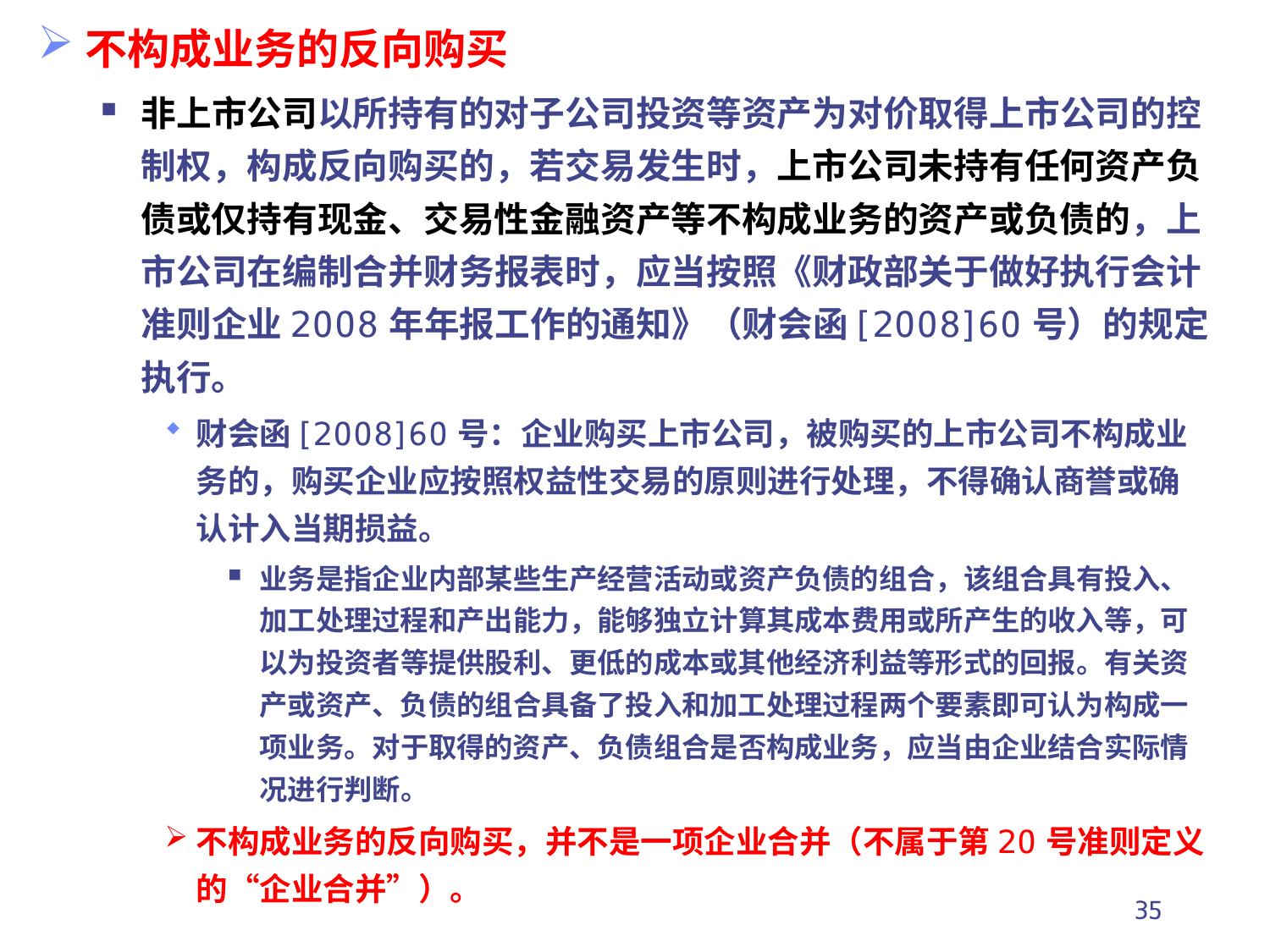

不构成业务的反向购买
非上市公司以所持有的对子公司投资等资产为对价取得上市公司的控制权，构成反向购买的，若交易发生时，上市公司未持有任何资产负债或仅持有现金、交易性金融资产等不构成业务的资产或负债的，上市公司在编制合并财务报表时，应当按照《财政部关于做好执行会计准则企业2008年年报工作的通知》（财会函[2008]60号）的规定执行。
财会函[2008]60号：企业购买上市公司，被购买的上市公司不构成业务的，购买企业应按照权益性交易的原则进行处理，不得确认商誉或确认计入当期损益。
业务是指企业内部某些生产经营活动或资产负债的组合，该组合具有投入、加工处理过程和产出能力，能够独立计算其成本费用或所产生的收入等，可以为投资者等提供股利、更低的成本或其他经济利益等形式的回报。有关资产或资产、负债的组合具备了投入和加工处理过程两个要素即可认为构成一项业务。对于取得的资产、负债组合是否构成业务，应当由企业结合实际情况进行判断。
不构成业务的反向购买，并不是一项企业合并（不属于第20号准则定义的“企业合并”）。

35